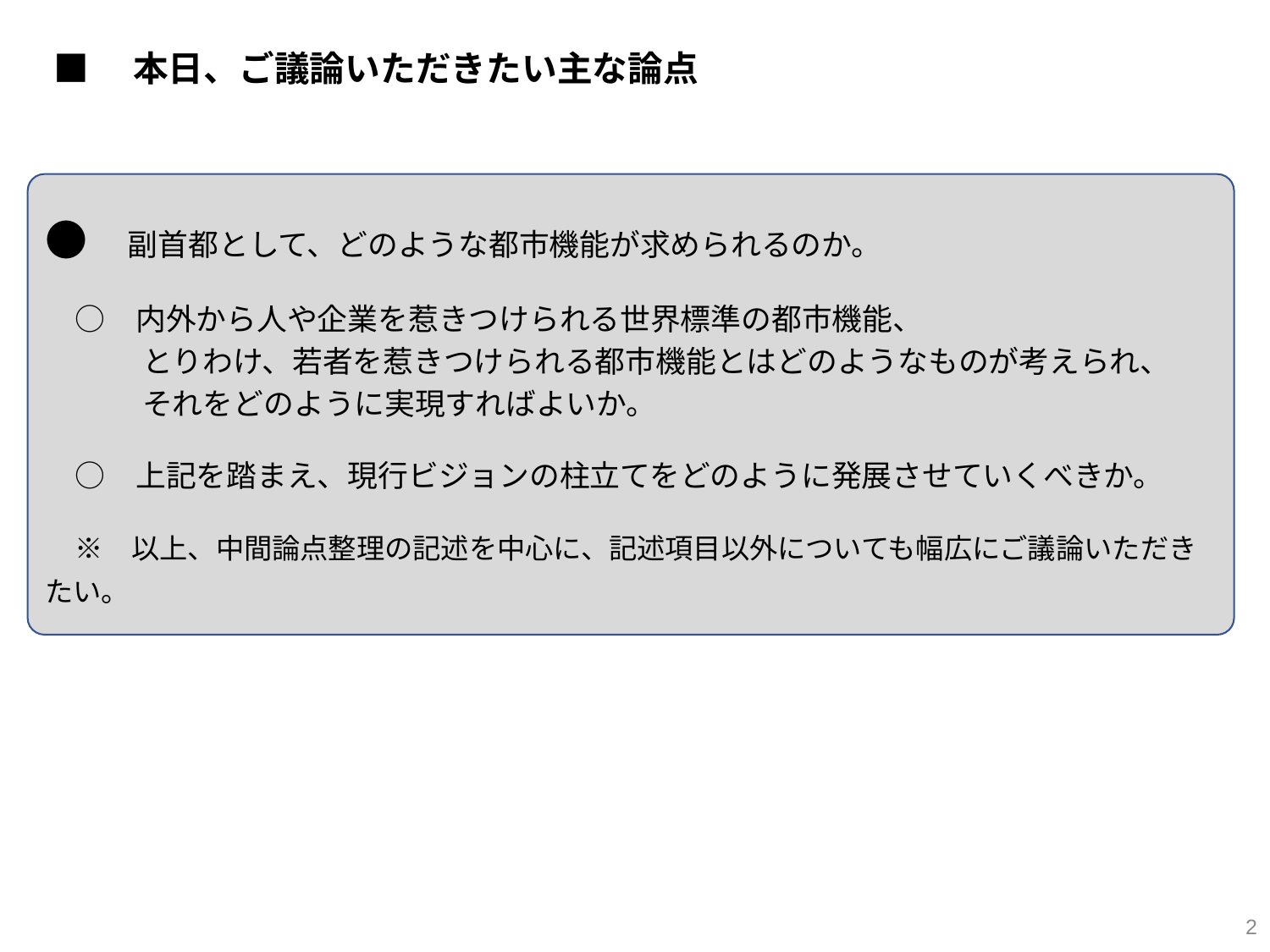

■　本日、ご議論いただきたい主な論点

●　副首都として、どのような都市機能が求められるのか。
　○　内外から人や企業を惹きつけられる世界標準の都市機能、
　　　 とりわけ、若者を惹きつけられる都市機能とはどのようなものが考えられ、
　　　 それをどのように実現すればよいか。
　○　上記を踏まえ、現行ビジョンの柱立てをどのように発展させていくべきか。
　※　以上、中間論点整理の記述を中心に、記述項目以外についても幅広にご議論いただきたい。
2